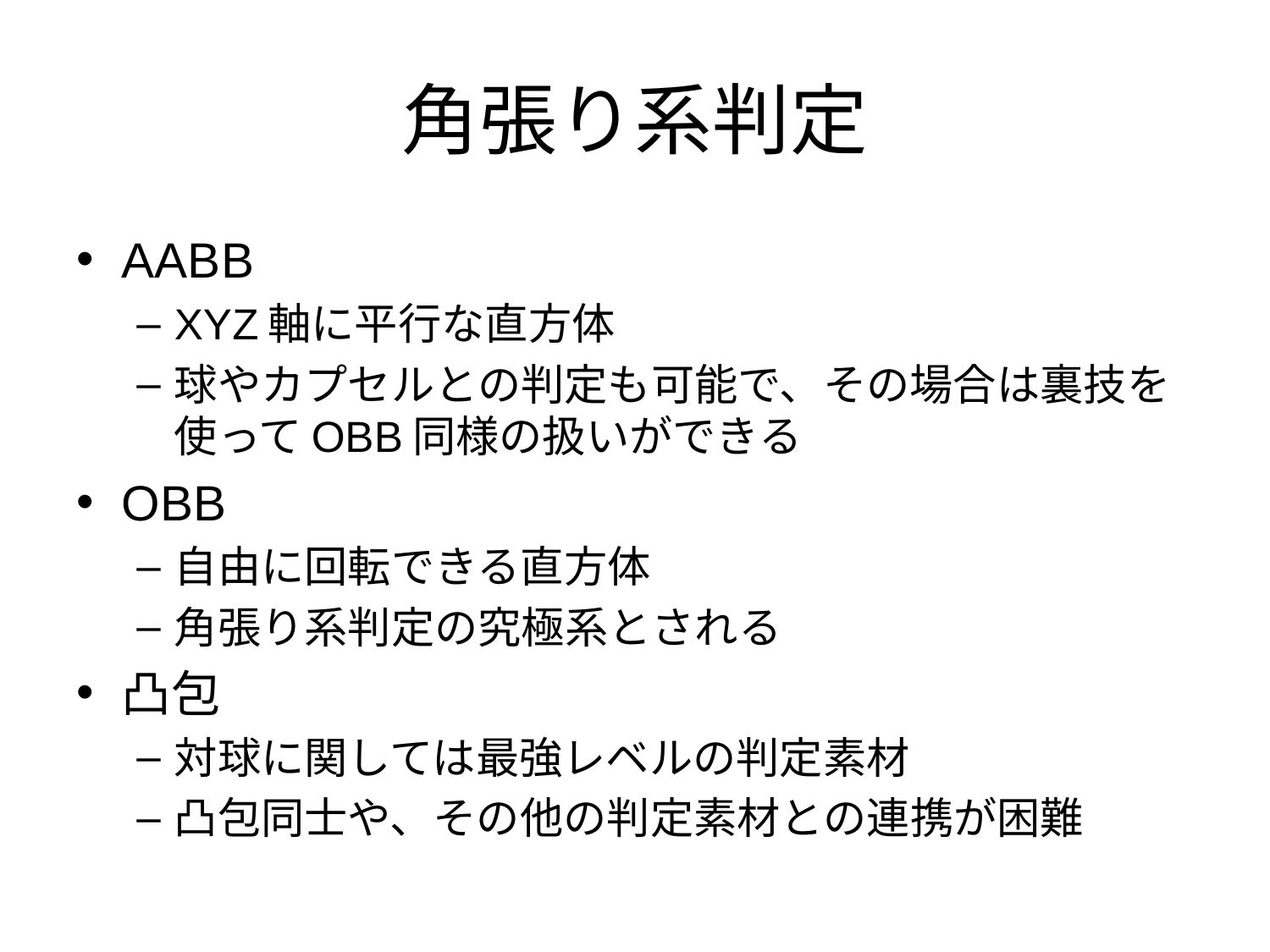

# 角張り系判定
AABB
XYZ軸に平行な直方体
球やカプセルとの判定も可能で、その場合は裏技を使ってOBB同様の扱いができる
OBB
自由に回転できる直方体
角張り系判定の究極系とされる
凸包
対球に関しては最強レベルの判定素材
凸包同士や、その他の判定素材との連携が困難